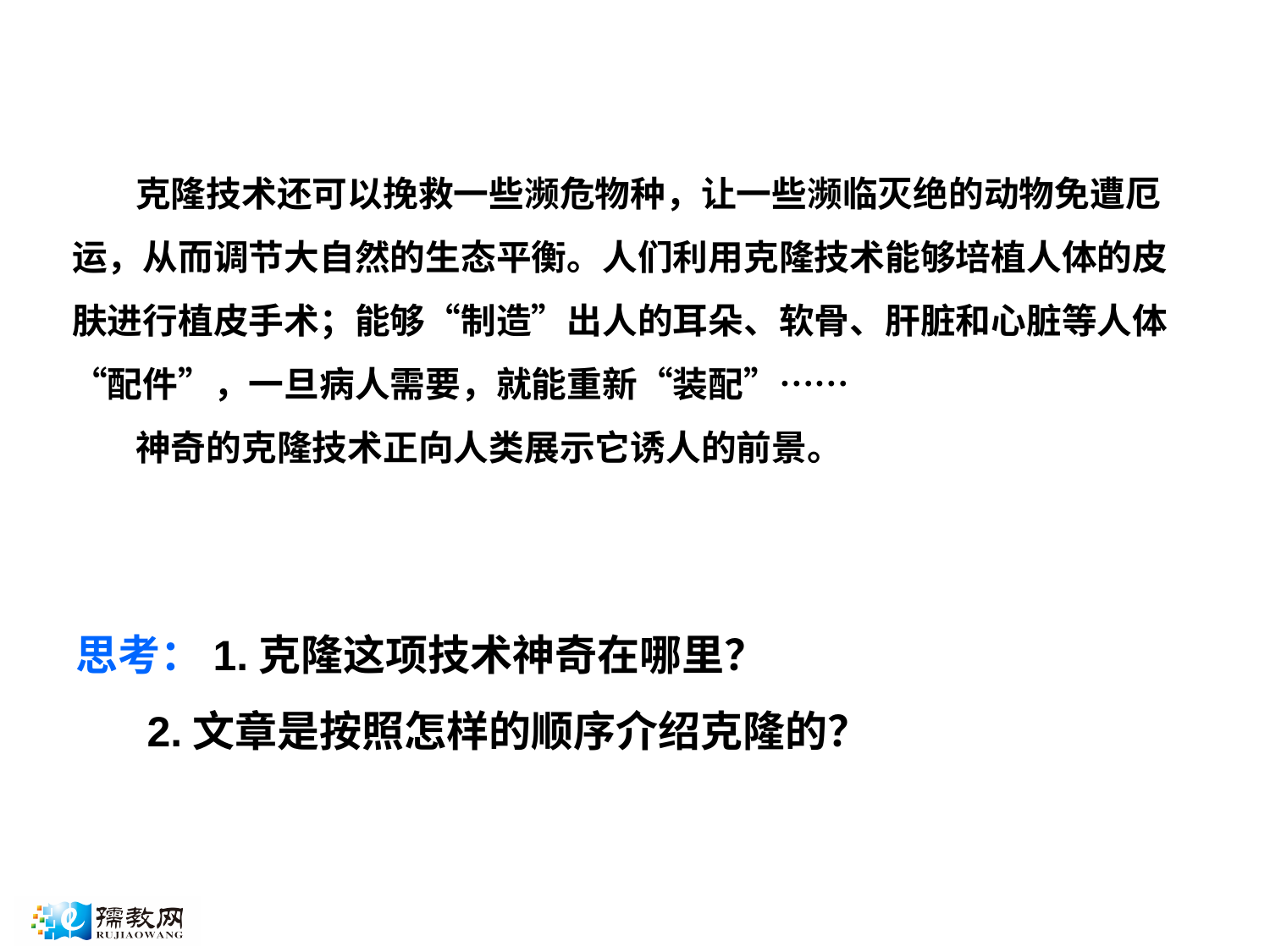

克隆技术还可以挽救一些濒危物种，让一些濒临灭绝的动物免遭厄运，从而调节大自然的生态平衡。人们利用克隆技术能够培植人体的皮肤进行植皮手术；能够“制造”出人的耳朵、软骨、肝脏和心脏等人体“配件”，一旦病人需要，就能重新“装配”……
神奇的克隆技术正向人类展示它诱人的前景。
思考：1.克隆这项技术神奇在哪里？
      2.文章是按照怎样的顺序介绍克隆的？